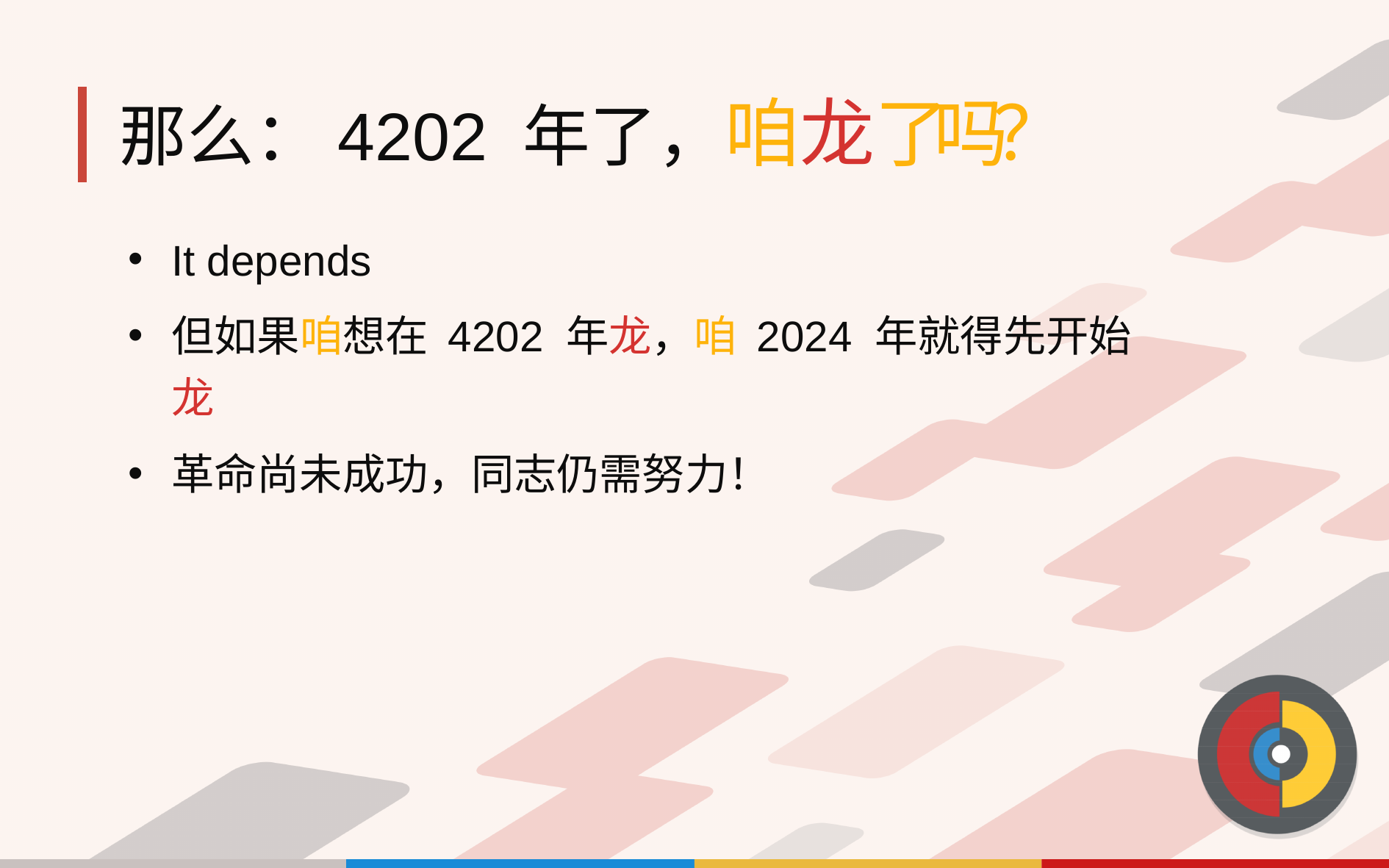

# 那么：4202 年了，咱龙了吗？
It depends
但如果咱想在 4202 年龙，咱 2024 年就得先开始龙
革命尚未成功，同志仍需努力！